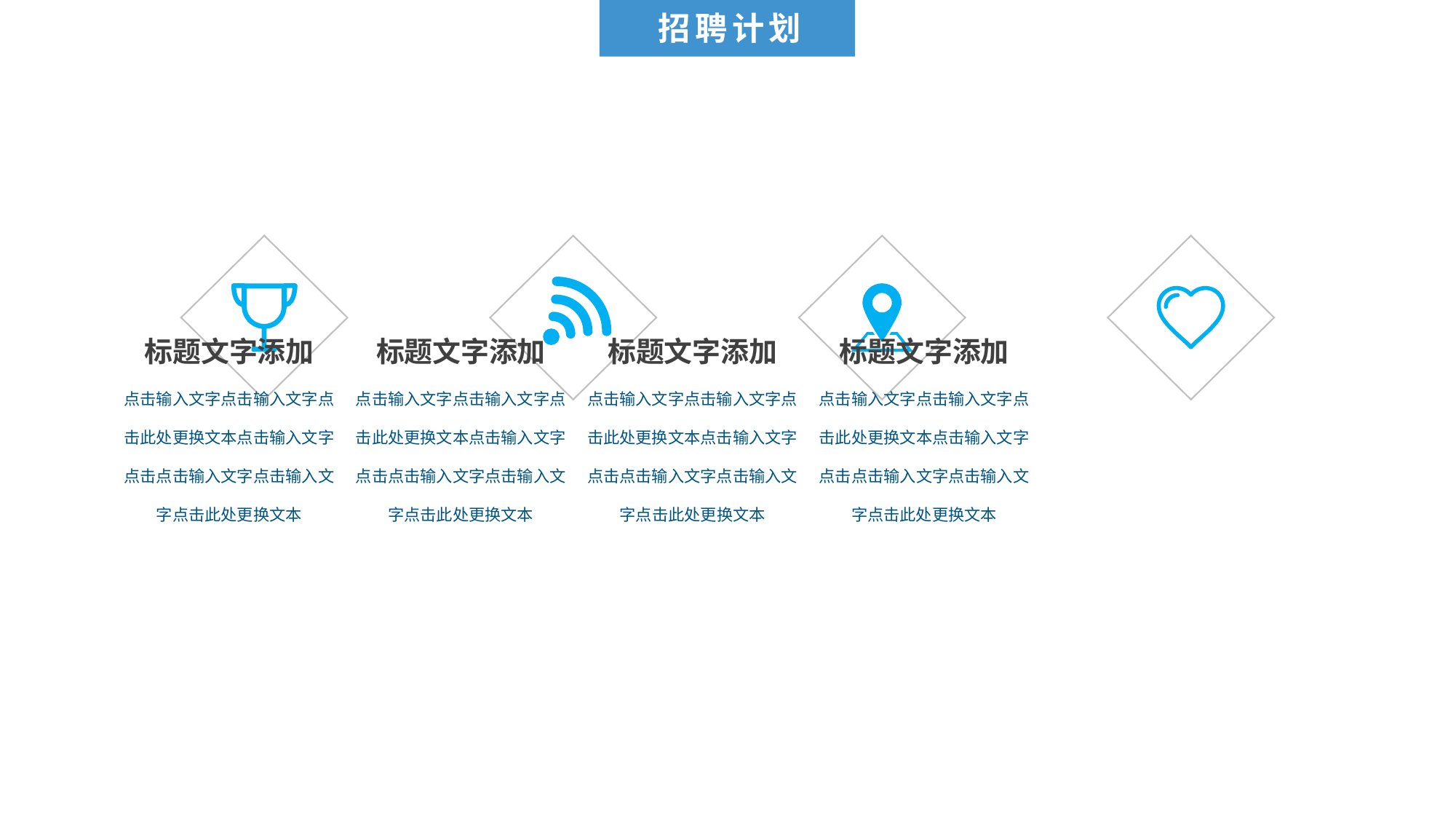

招聘计划

标题文字添加
点击输入文字点击输入文字点击此处更换文本点击输入文字点击点击输入文字点击输入文字点击此处更换文本
标题文字添加
点击输入文字点击输入文字点击此处更换文本点击输入文字点击点击输入文字点击输入文字点击此处更换文本
标题文字添加
点击输入文字点击输入文字点击此处更换文本点击输入文字点击点击输入文字点击输入文字点击此处更换文本
标题文字添加
点击输入文字点击输入文字点击此处更换文本点击输入文字点击点击输入文字点击输入文字点击此处更换文本